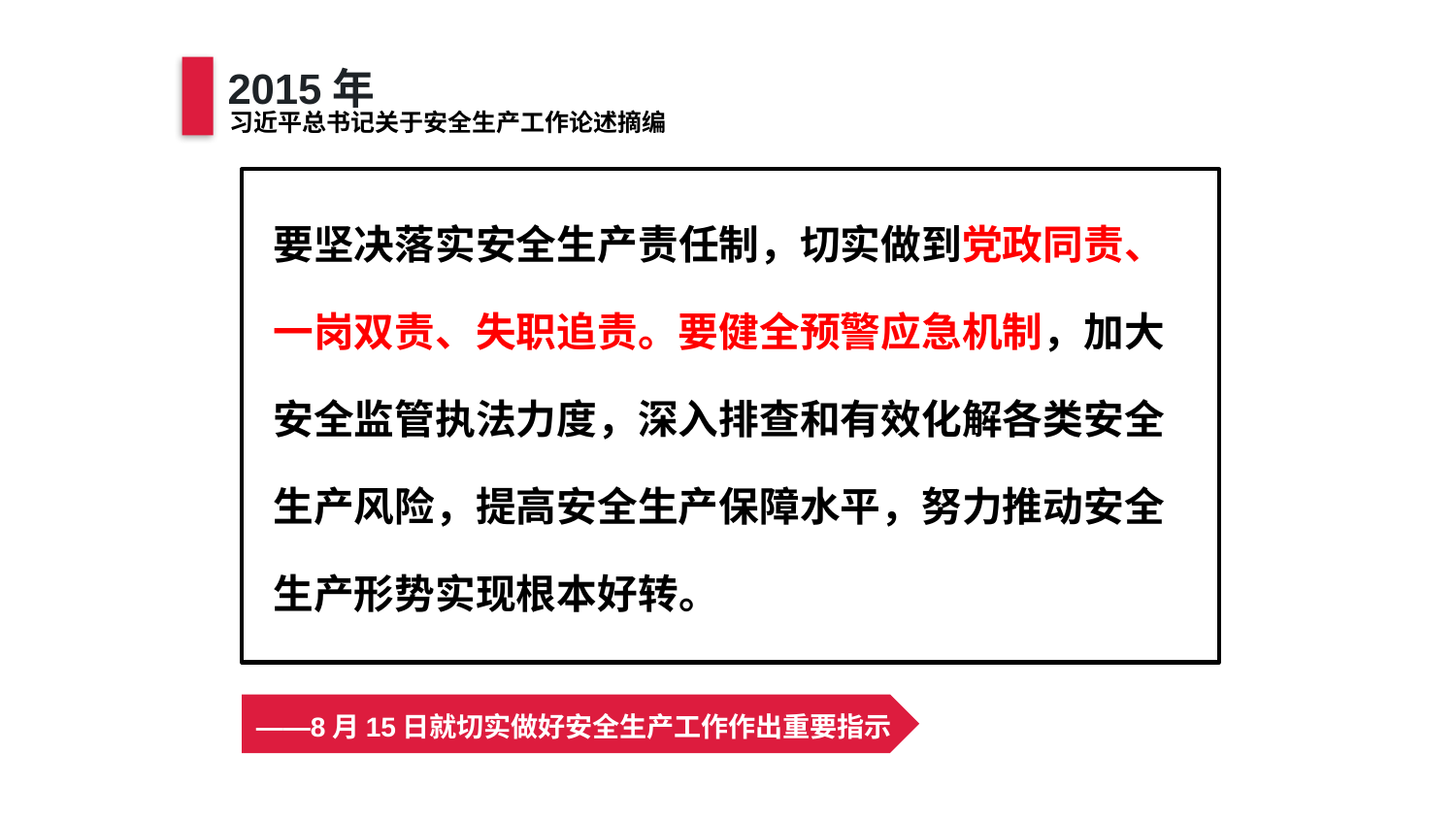

2015年

习近平总书记关于安全生产工作论述摘编

要坚决落实安全生产责任制，切实做到党政同责、一岗双责、失职追责。要健全预警应急机制，加大安全监管执法力度，深入排查和有效化解各类安全生产风险，提高安全生产保障水平，努力推动安全生产形势实现根本好转。

——8月15日就切实做好安全生产工作作出重要指示